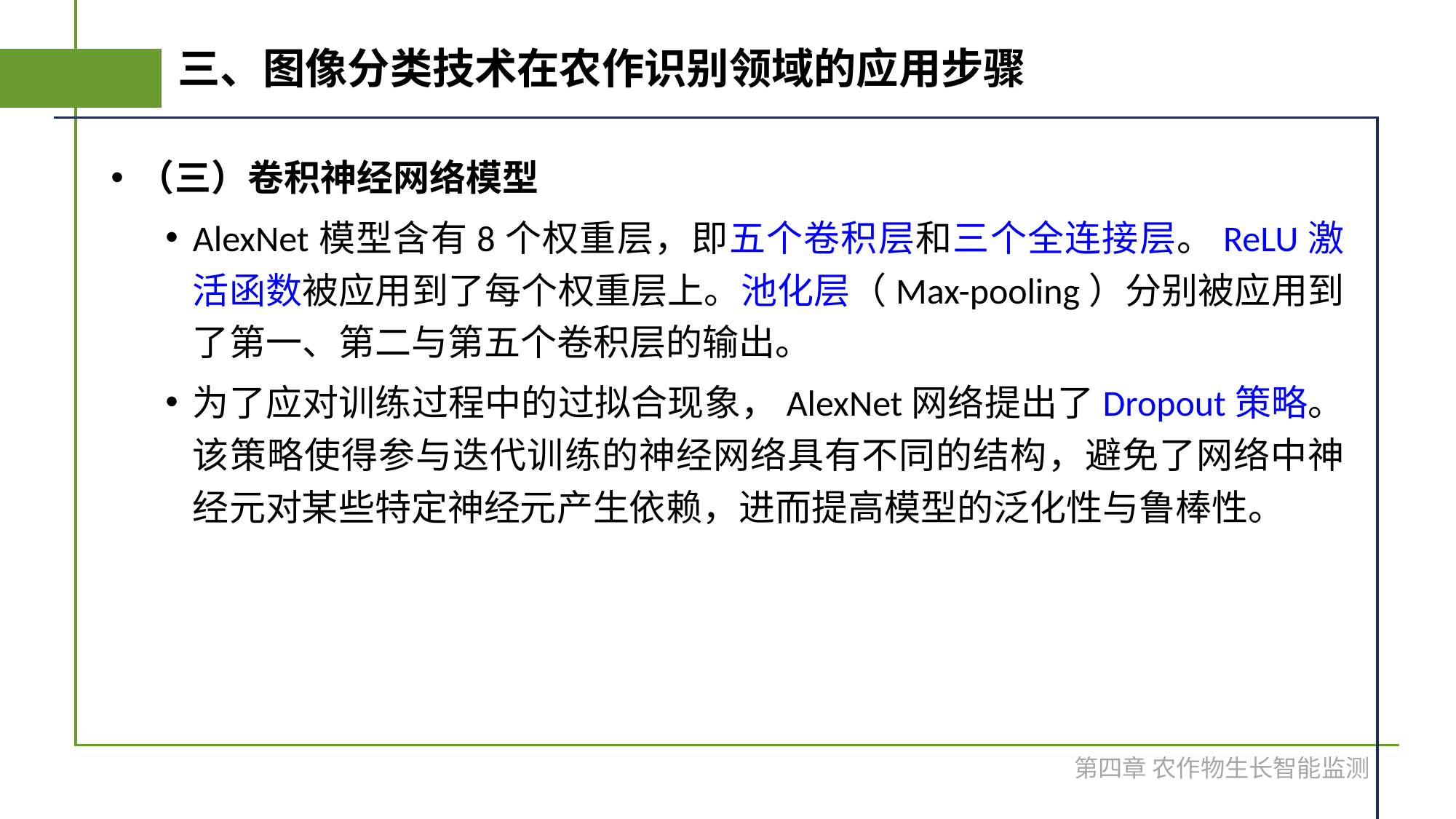

# 三、图像分类技术在农作识别领域的应用步骤
（三）卷积神经网络模型
AlexNet模型含有8个权重层，即五个卷积层和三个全连接层。ReLU激活函数被应用到了每个权重层上。池化层（Max-pooling）分别被应用到了第一、第二与第五个卷积层的输出。
为了应对训练过程中的过拟合现象，AlexNet网络提出了Dropout策略。该策略使得参与迭代训练的神经网络具有不同的结构，避免了网络中神经元对某些特定神经元产生依赖，进而提高模型的泛化性与鲁棒性。

第四章 农作物生长智能监测